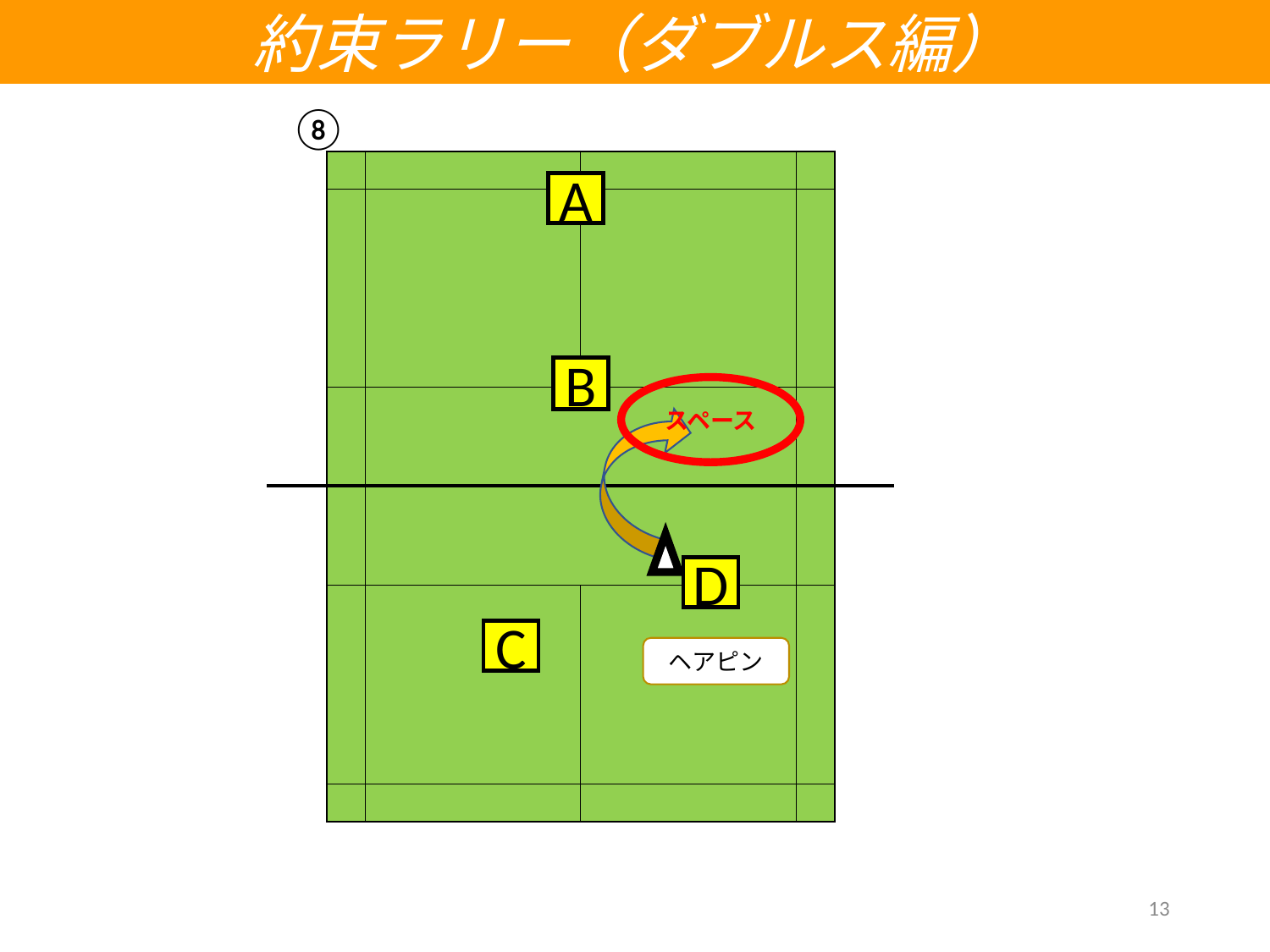

約束ラリー（ダブルス編）
⑧
|  |  |  |  |  |  |
| --- | --- | --- | --- | --- | --- |
|  |  |  |  |  |  |
|  |  |  |  |  |  |
|  |  |  |  |  |  |
|  |  |  |  |  |  |
|  |  |  |  |  |  |
A
B
スペース
ヘアピン

D
C
13